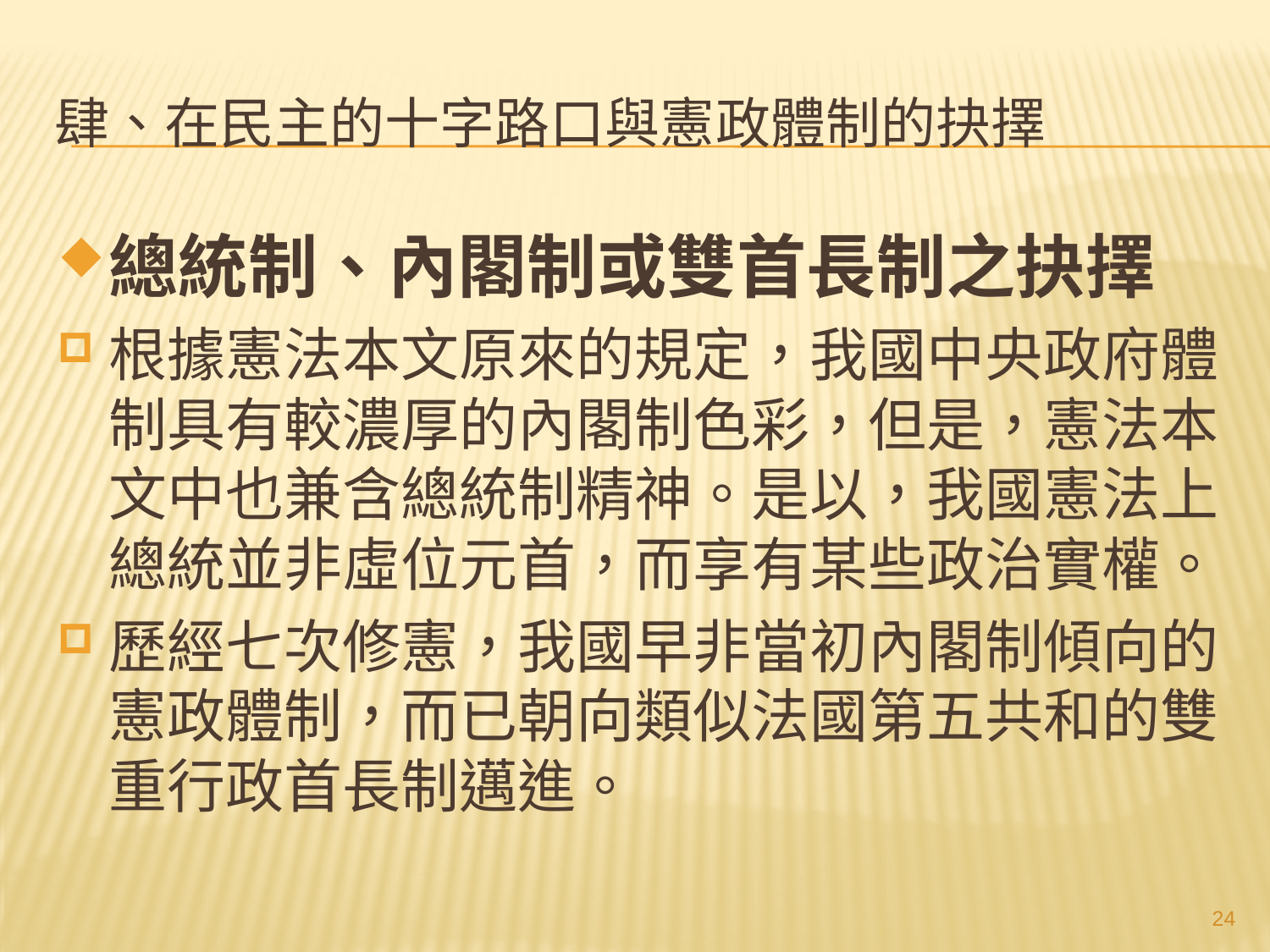

# 肆、在民主的十字路口與憲政體制的抉擇
總統制、內閣制或雙首長制之抉擇
根據憲法本文原來的規定，我國中央政府體制具有較濃厚的內閣制色彩，但是，憲法本文中也兼含總統制精神。是以，我國憲法上總統並非虛位元首，而享有某些政治實權。
歷經七次修憲，我國早非當初內閣制傾向的憲政體制，而已朝向類似法國第五共和的雙重行政首長制邁進。
24